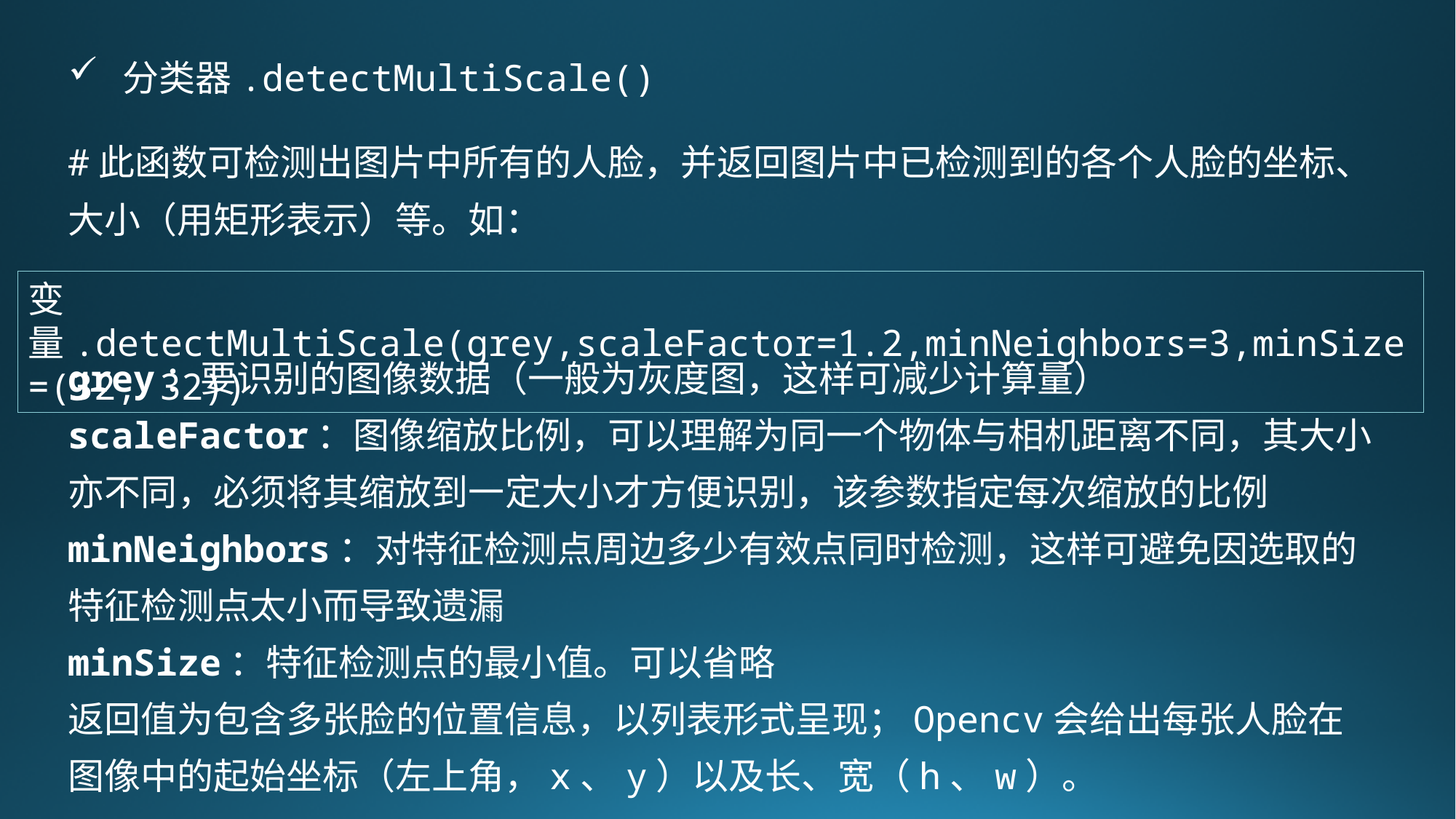

分类器.detectMultiScale()

#此函数可检测出图片中所有的人脸，并返回图片中已检测到的各个人脸的坐标、大小（用矩形表示）等。如：
变量.detectMultiScale(grey,scaleFactor=1.2,minNeighbors=3,minSize=(32, 32))
grey：要识别的图像数据（一般为灰度图，这样可减少计算量）
scaleFactor：图像缩放比例，可以理解为同一个物体与相机距离不同，其大小亦不同，必须将其缩放到一定大小才方便识别，该参数指定每次缩放的比例
minNeighbors：对特征检测点周边多少有效点同时检测，这样可避免因选取的特征检测点太小而导致遗漏
minSize：特征检测点的最小值。可以省略
返回值为包含多张脸的位置信息，以列表形式呈现；Opencv会给出每张人脸在图像中的起始坐标（左上角，x、y）以及长、宽（h、w）。